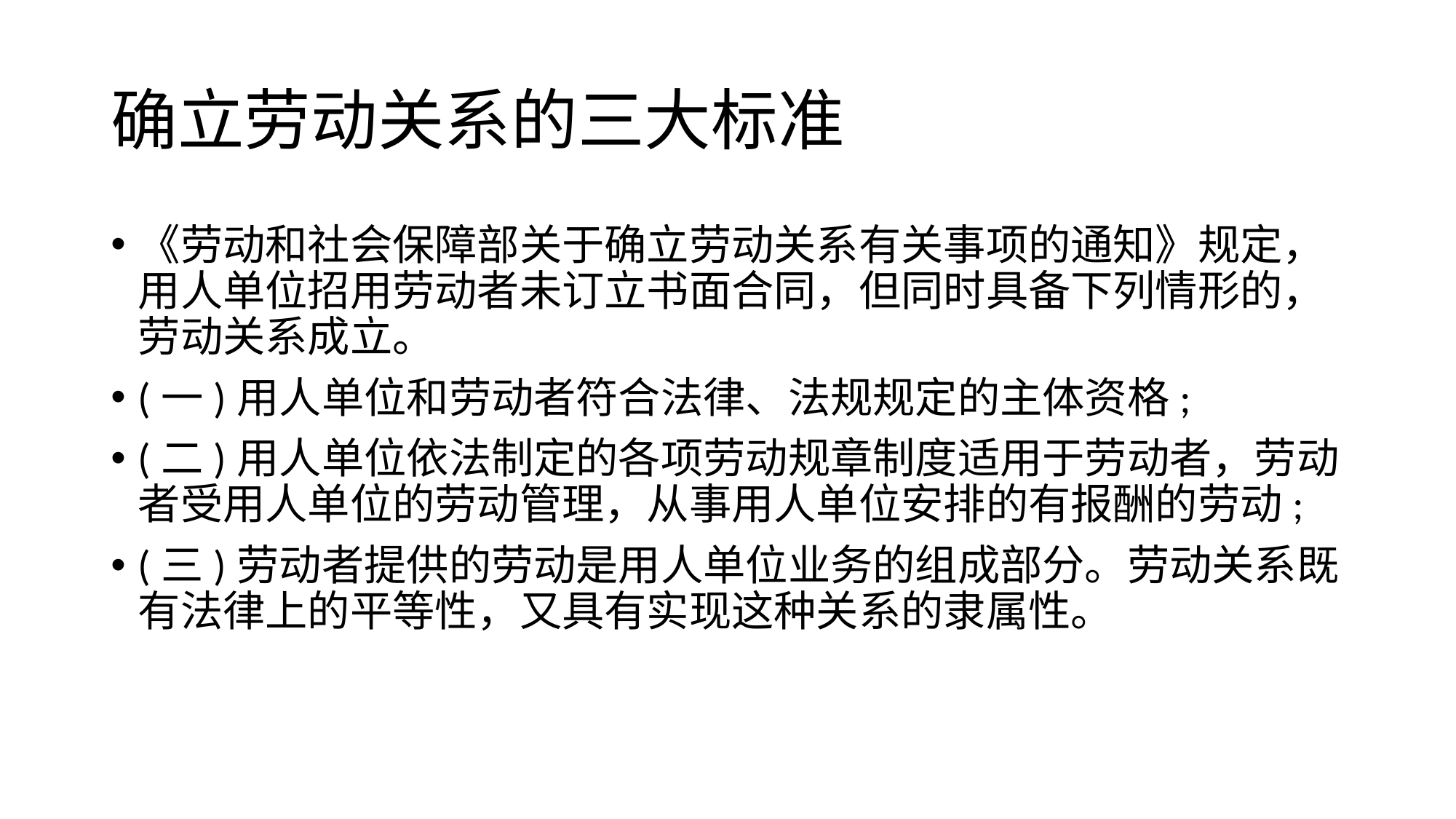

# 确立劳动关系的三大标准
《劳动和社会保障部关于确立劳动关系有关事项的通知》规定，用人单位招用劳动者未订立书面合同，但同时具备下列情形的，劳动关系成立。
(一)用人单位和劳动者符合法律、法规规定的主体资格;
(二)用人单位依法制定的各项劳动规章制度适用于劳动者，劳动者受用人单位的劳动管理，从事用人单位安排的有报酬的劳动;
(三)劳动者提供的劳动是用人单位业务的组成部分。劳动关系既有法律上的平等性，又具有实现这种关系的隶属性。